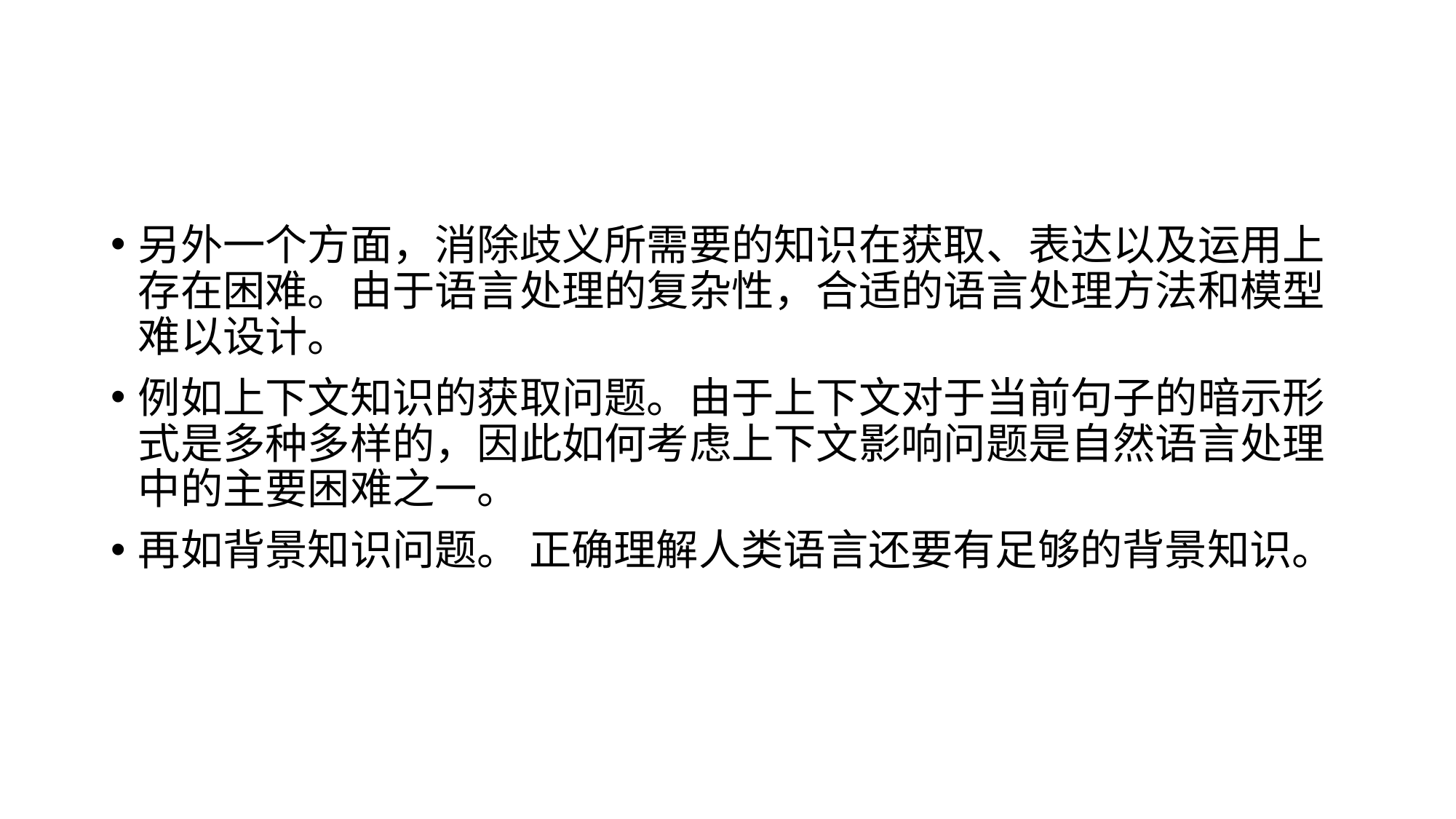

#
另外一个方面，消除歧义所需要的知识在获取、表达以及运用上存在困难。由于语言处理的复杂性，合适的语言处理方法和模型难以设计。
例如上下文知识的获取问题。由于上下文对于当前句子的暗示形式是多种多样的，因此如何考虑上下文影响问题是自然语言处理中的主要困难之一。
再如背景知识问题。 正确理解人类语言还要有足够的背景知识。